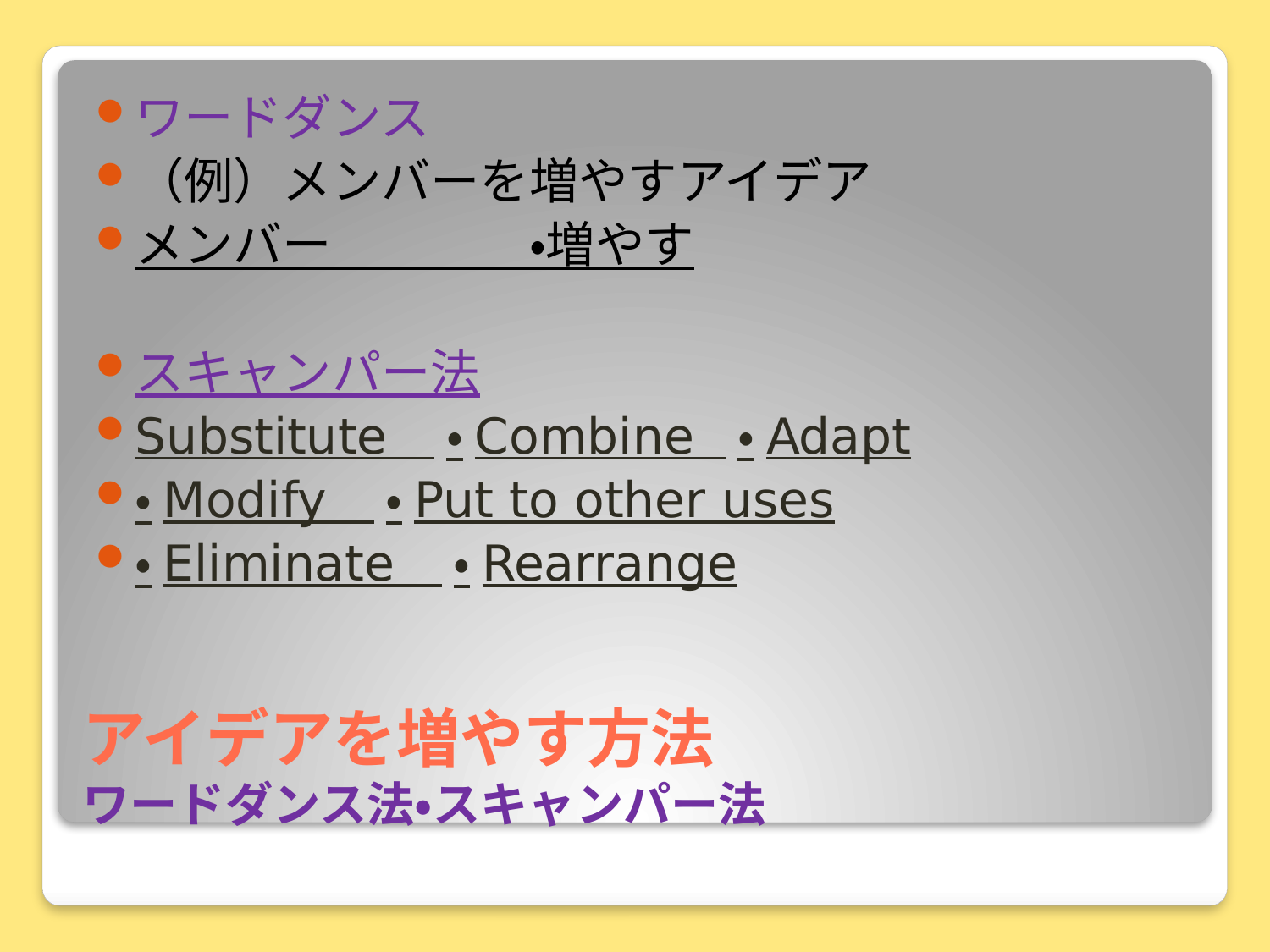

ワードダンス
（例）メンバーを増やすアイデア
メンバー　　　　・増やす

スキャンパー法
Substitute   ・Combine  ・Adapt
・Modify   ・Put to other uses
・Eliminate   ・Rearrange
# アイデアを増やす方法 ワードダンス法・スキャンパー法